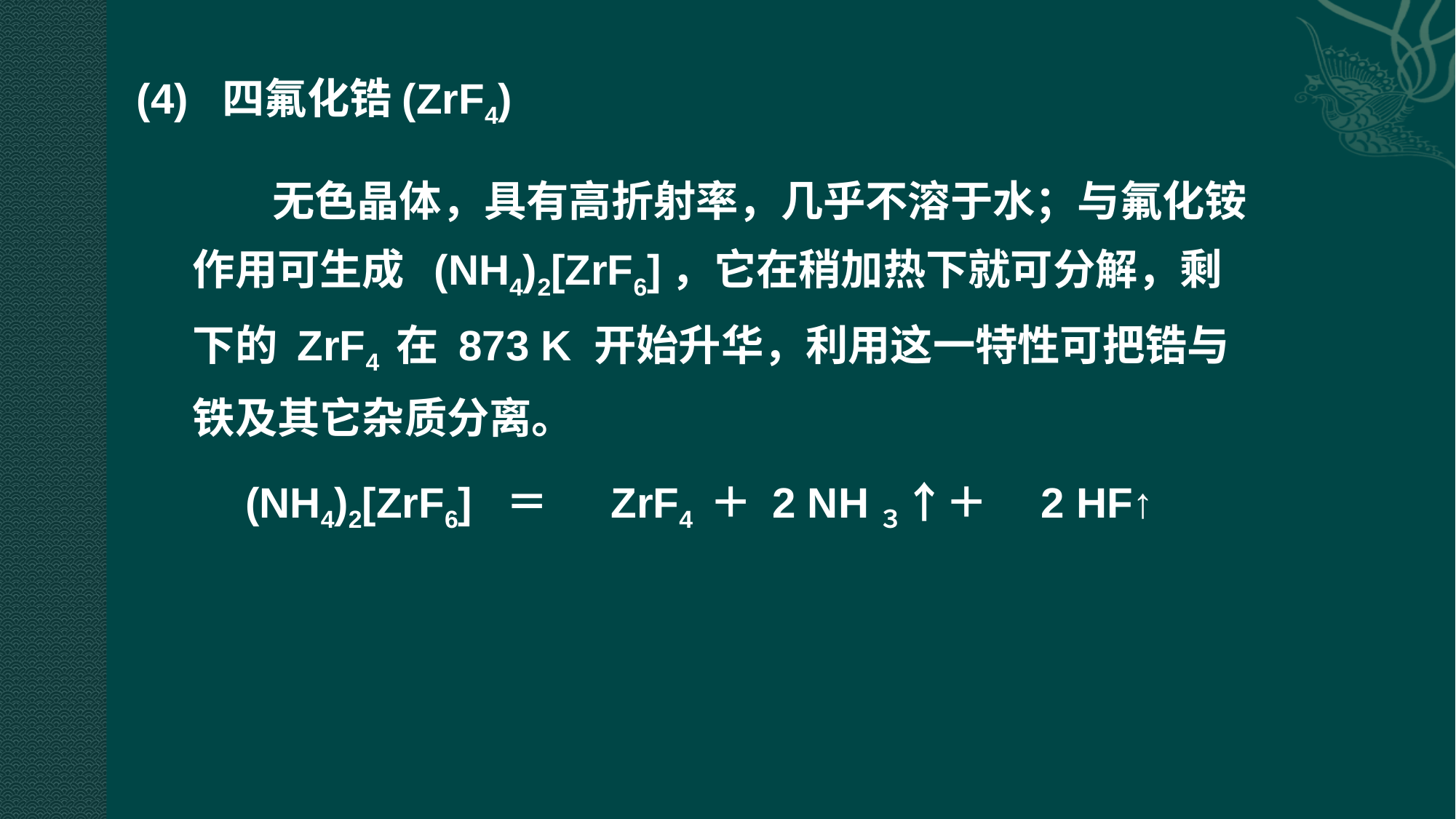

(4)  四氟化锆(ZrF4)
             无色晶体，具有高折射率，几乎不溶于水；与氟化铵作用可生成  (NH4)2[ZrF6]，它在稍加热下就可分解，剩下的 ZrF4 在 873 K 开始升华，利用这一特性可把锆与铁及其它杂质分离。
(NH4)2[ZrF6]  ＝　 ZrF4 ＋ 2 NH３↑＋　2 HF↑